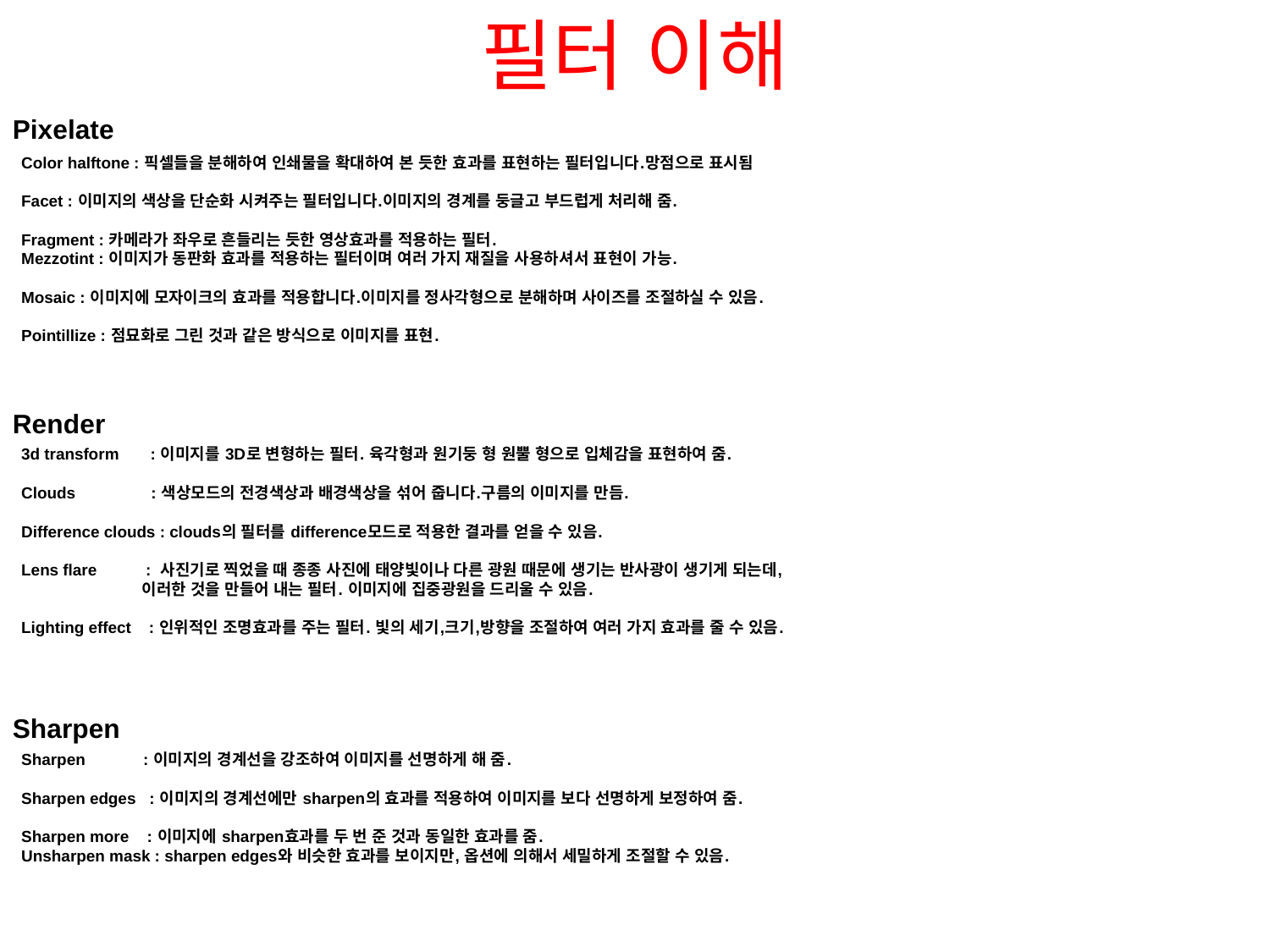

필터 이해

Pixelate
  Color halftone : 픽셀들을 분해하여 인쇄물을 확대하여 본 듯한 효과를 표현하는 필터입니다.망점으로 표시됨

  Facet : 이미지의 색상을 단순화 시켜주는 필터입니다.이미지의 경계를 둥글고 부드럽게 처리해 줌.
  Fragment : 카메라가 좌우로 흔들리는 듯한 영상효과를 적용하는 필터.
  Mezzotint : 이미지가 동판화 효과를 적용하는 필터이며 여러 가지 재질을 사용하셔서 표현이 가능.
  Mosaic : 이미지에 모자이크의 효과를 적용합니다.이미지를 정사각형으로 분해하며 사이즈를 조절하실 수 있음.
  Pointillize : 점묘화로 그린 것과 같은 방식으로 이미지를 표현.

Render
  3d transform       : 이미지를 3D로 변형하는 필터. 육각형과 원기둥 형 원뿔 형으로 입체감을 표현하여 줌.
  Clouds                 : 색상모드의 전경색상과 배경색상을 섞어 줍니다.구름의 이미지를 만듬.

  Difference clouds : clouds의 필터를 difference모드로 적용한 결과를 얻을 수 있음.
  Lens flare           :  사진기로 찍었을 때 종종 사진에 태양빛이나 다른 광원 때문에 생기는 반사광이 생기게 되는데,
                             이러한 것을 만들어 내는 필터. 이미지에 집중광원을 드리울 수 있음.
  Lighting effect    : 인위적인 조명효과를 주는 필터. 빛의 세기,크기,방향을 조절하여 여러 가지 효과를 줄 수 있음.

Sharpen
  Sharpen             : 이미지의 경계선을 강조하여 이미지를 선명하게 해 줌.
  Sharpen edges   : 이미지의 경계선에만 sharpen의 효과를 적용하여 이미지를 보다 선명하게 보정하여 줌.
  Sharpen more    : 이미지에 sharpen효과를 두 번 준 것과 동일한 효과를 줌.
  Unsharpen mask : sharpen edges와 비슷한 효과를 보이지만, 옵션에 의해서 세밀하게 조절할 수 있음.